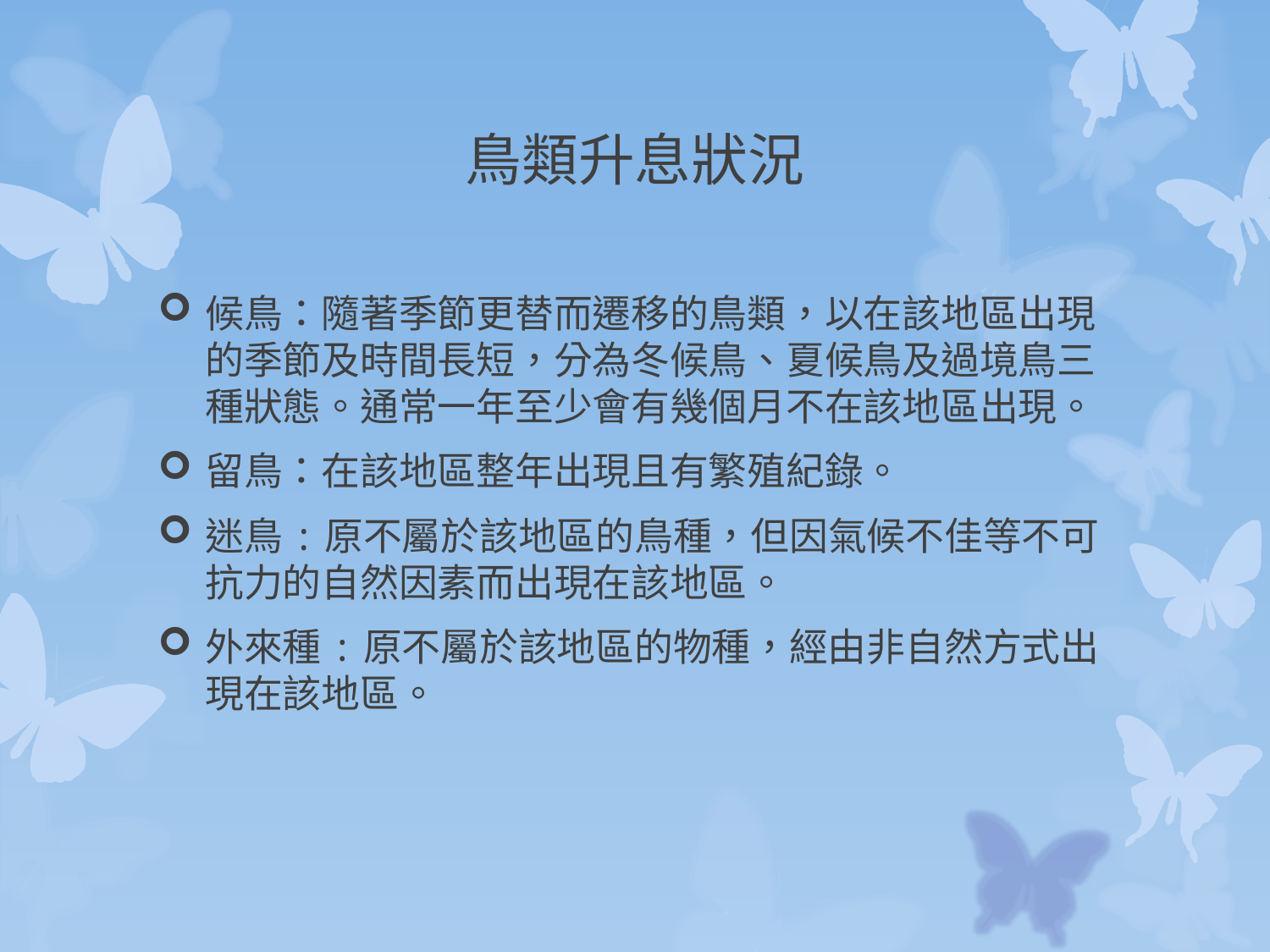

# 鳥類升息狀況
候鳥：隨著季節更替而遷移的鳥類，以在該地區出現的季節及時間長短，分為冬候鳥、夏候鳥及過境鳥三種狀態。通常一年至少會有幾個月不在該地區出現。
留鳥：在該地區整年出現且有繁殖紀錄。
迷鳥:原不屬於該地區的鳥種，但因氣候不佳等不可抗力的自然因素而出現在該地區。
外來種:原不屬於該地區的物種，經由非自然方式出現在該地區。